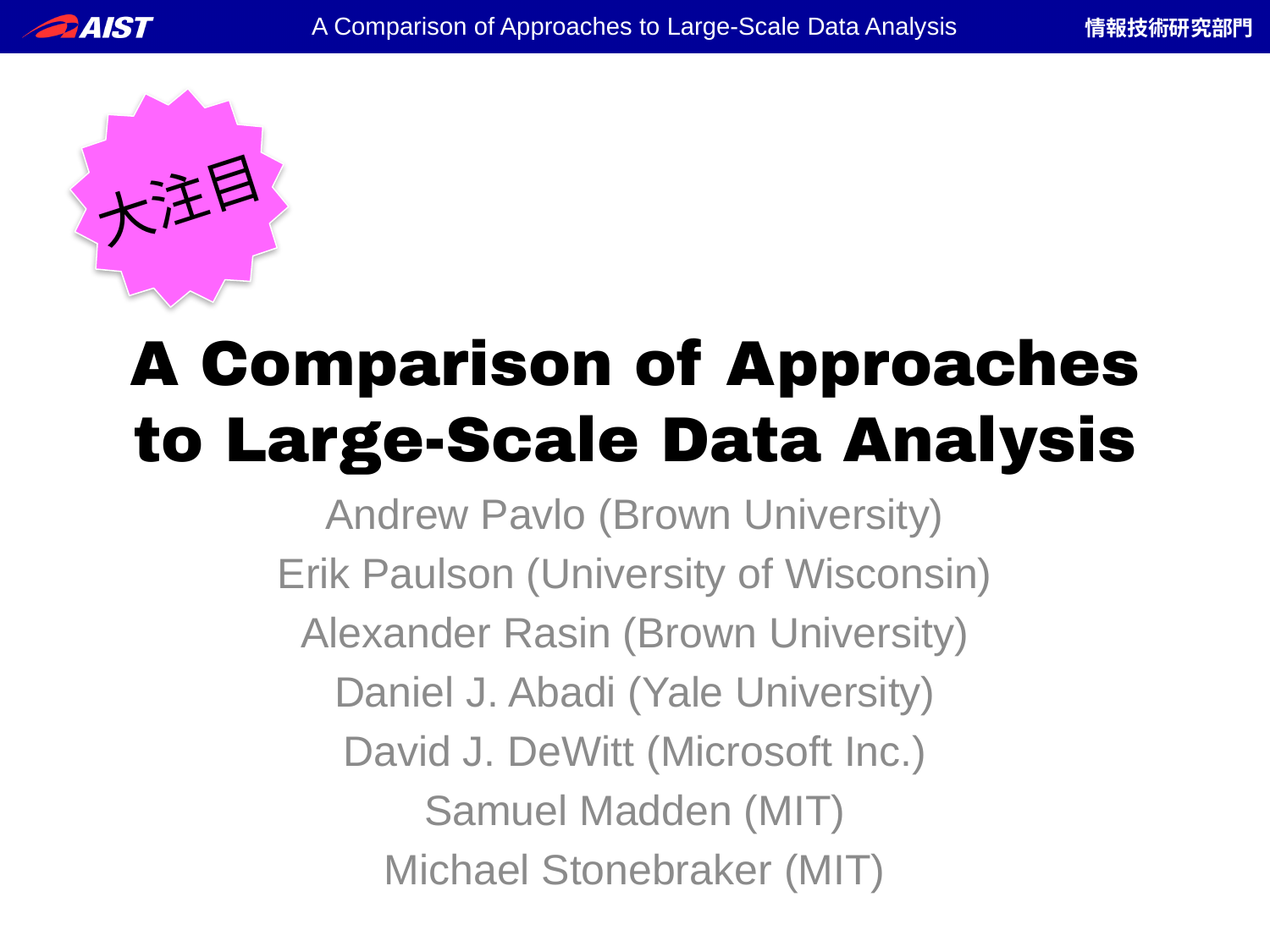

A Comparison of Approaches to Large-Scale Data Analysis
大注目
# A Comparison of Approaches to Large-Scale Data Analysis
Andrew Pavlo (Brown University)
Erik Paulson (University of Wisconsin)
Alexander Rasin (Brown University)
Daniel J. Abadi (Yale University)
David J. DeWitt (Microsoft Inc.)
Samuel Madden (MIT)
Michael Stonebraker (MIT)